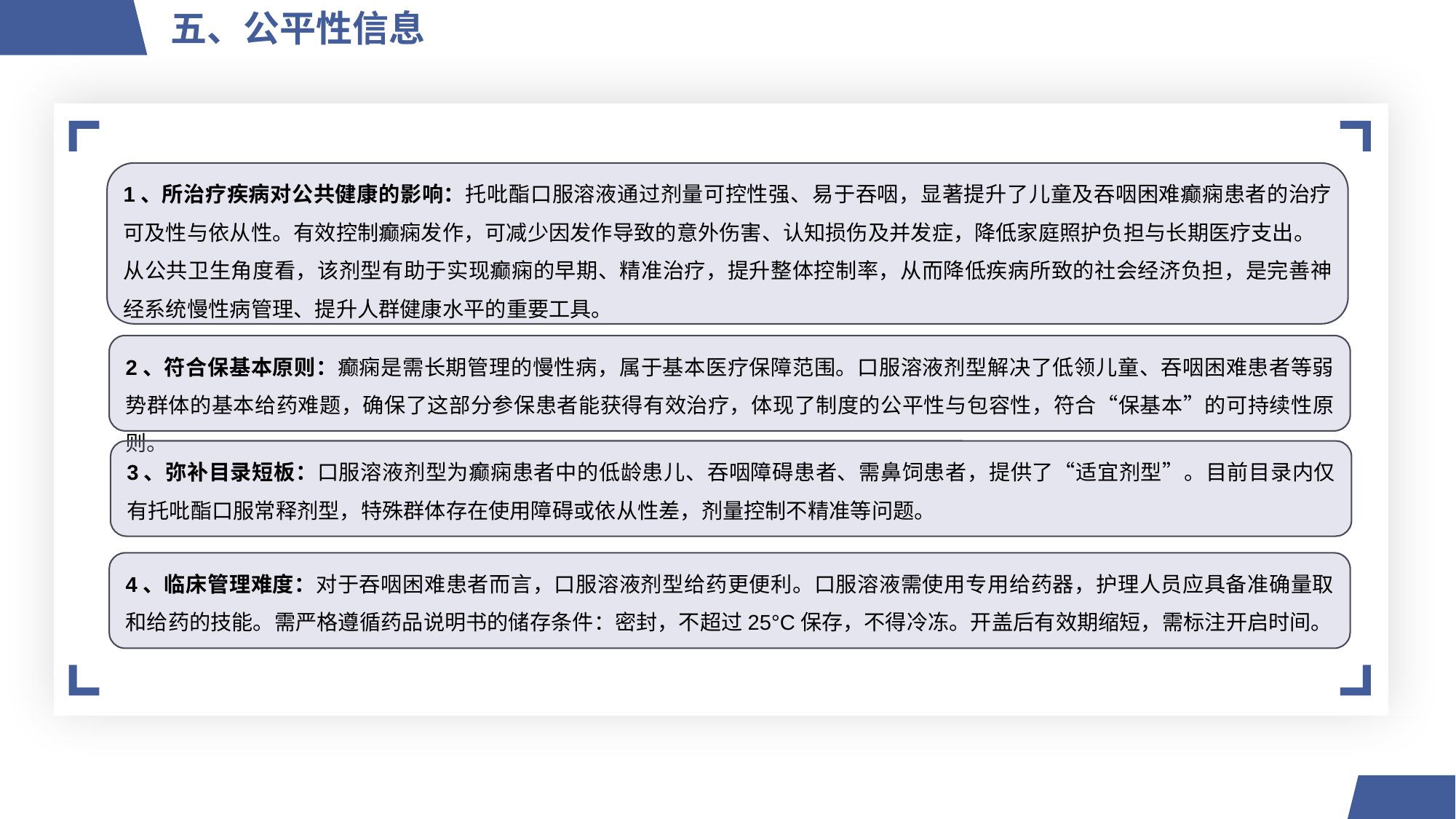

五、公平性信息

1、所治疗疾病对公共健康的影响：托吡酯口服溶液通过剂量可控性强、易于吞咽，显著提升了儿童及吞咽困难癫痫患者的治疗可及性与依从性。有效控制癫痫发作，可减少因发作导致的意外伤害、认知损伤及并发症，降低家庭照护负担与长期医疗支出。
从公共卫生角度看，该剂型有助于实现癫痫的早期、精准治疗，提升整体控制率，从而降低疾病所致的社会经济负担，是完善神经系统慢性病管理、提升人群健康水平的重要工具。
2、符合保基本原则：癫痫是需长期管理的慢性病，属于基本医疗保障范围。口服溶液剂型解决了低领儿童、吞咽困难患者等弱势群体的基本给药难题，确保了这部分参保患者能获得有效治疗，体现了制度的公平性与包容性，符合“保基本”的可持续性原则。

3、弥补目录短板：口服溶液剂型为癫痫患者中的低龄患儿、吞咽障碍患者、需鼻饲患者，提供了“适宜剂型”。目前目录内仅有托吡酯口服常释剂型，特殊群体存在使用障碍或依从性差，剂量控制不精准等问题。

4、临床管理难度：对于吞咽困难患者而言，口服溶液剂型给药更便利。口服溶液需使用专用给药器，护理人员应具备准确量取和给药的技能。需严格遵循药品说明书的储存条件：密封，不超过25°C保存，不得冷冻。开盖后有效期缩短，需标注开启时间。